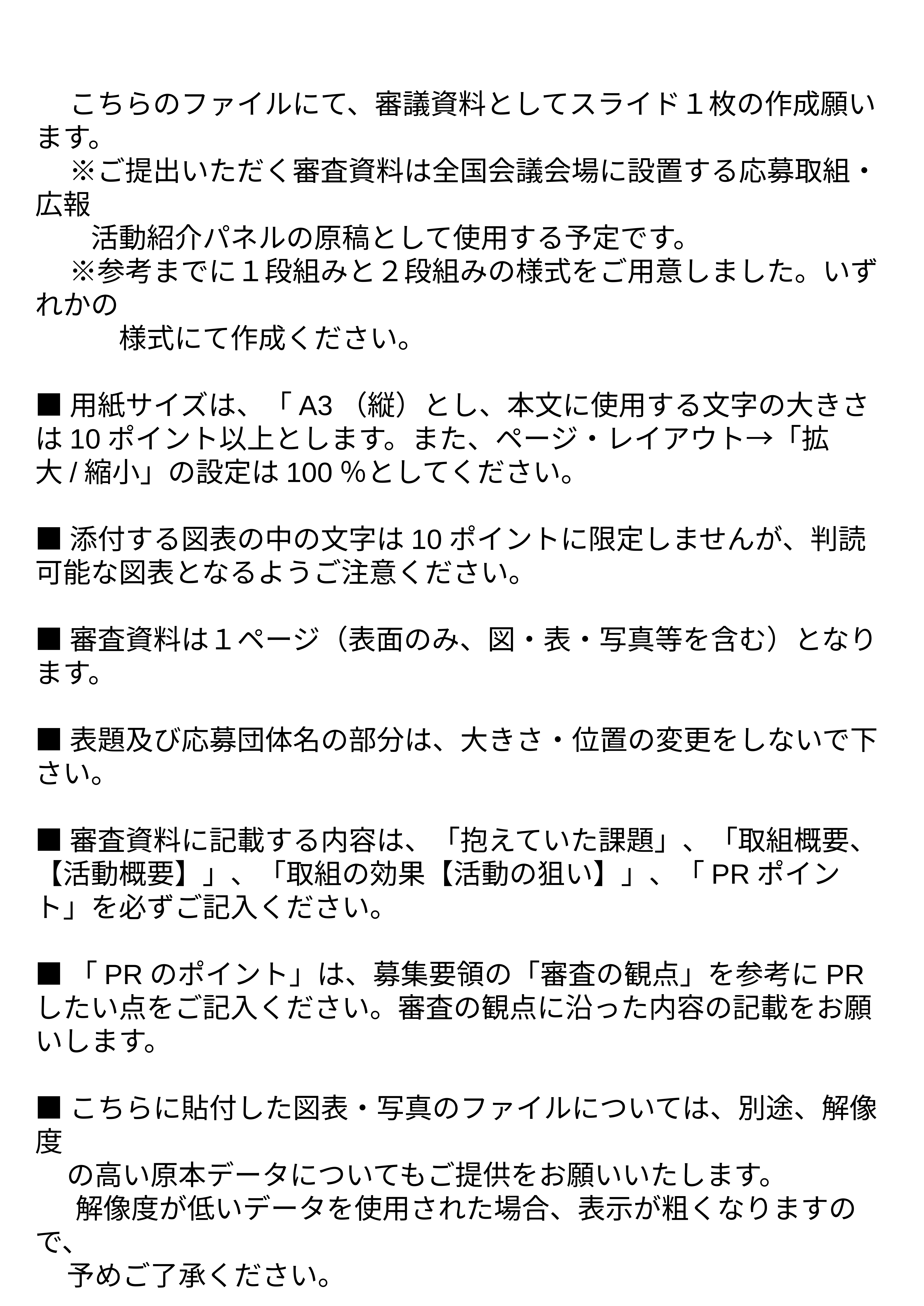

こちらのファイルにて、審議資料としてスライド１枚の作成願います。
　 ※ご提出いただく審査資料は全国会議会場に設置する応募取組・広報
　　活動紹介パネルの原稿として使用する予定です。
　 ※参考までに１段組みと２段組みの様式をご用意しました。いずれかの
　　　様式にて作成ください。

■用紙サイズは、「A3（縦）とし、本文に使用する文字の大きさは10ポイント以上とします。また、ページ・レイアウト→「拡大/縮小」の設定は100％としてください。

■添付する図表の中の文字は10ポイントに限定しませんが、判読可能な図表となるようご注意ください。

■審査資料は１ページ（表面のみ、図・表・写真等を含む）となります。

■表題及び応募団体名の部分は、大きさ・位置の変更をしないで下さい。

■審査資料に記載する内容は、「抱えていた課題」、「取組概要、【活動概要】」、「取組の効果【活動の狙い】」、「PRポイント」を必ずご記入ください。

■「PRのポイント」は、募集要領の「審査の観点」を参考にPRしたい点をご記入ください。審査の観点に沿った内容の記載をお願いします。

■こちらに貼付した図表・写真のファイルについては、別途、解像度
    の高い原本データについてもご提供をお願いいたします。
　  解像度が低いデータを使用された場合、表示が粗くなりますので、
    予めご了承ください。

■送付いただくパネル用資料は、PDFに変換せず、「PowerPoint」
    ファイルのままご提供願います。